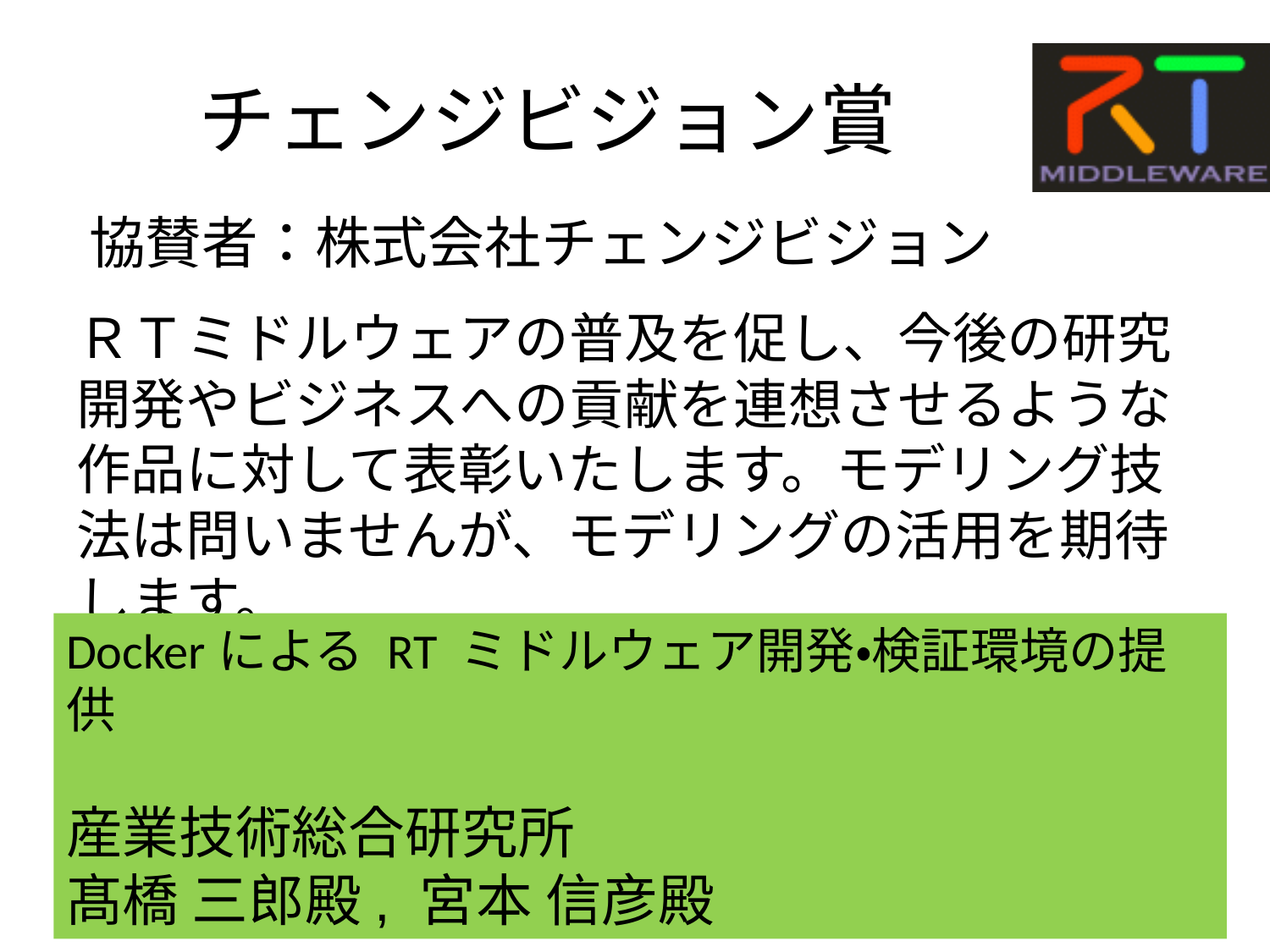

# チェンジビジョン賞
協賛者：株式会社チェンジビジョン
ＲＴミドルウェアの普及を促し、今後の研究開発やビジネスへの貢献を連想させるような作品に対して表彰いたします。モデリング技法は問いませんが、モデリングの活用を期待します。
Dockerによる RT ミドルウェア開発・検証環境の提供

産業技術総合研究所
髙橋 三郎殿, 宮本 信彦殿